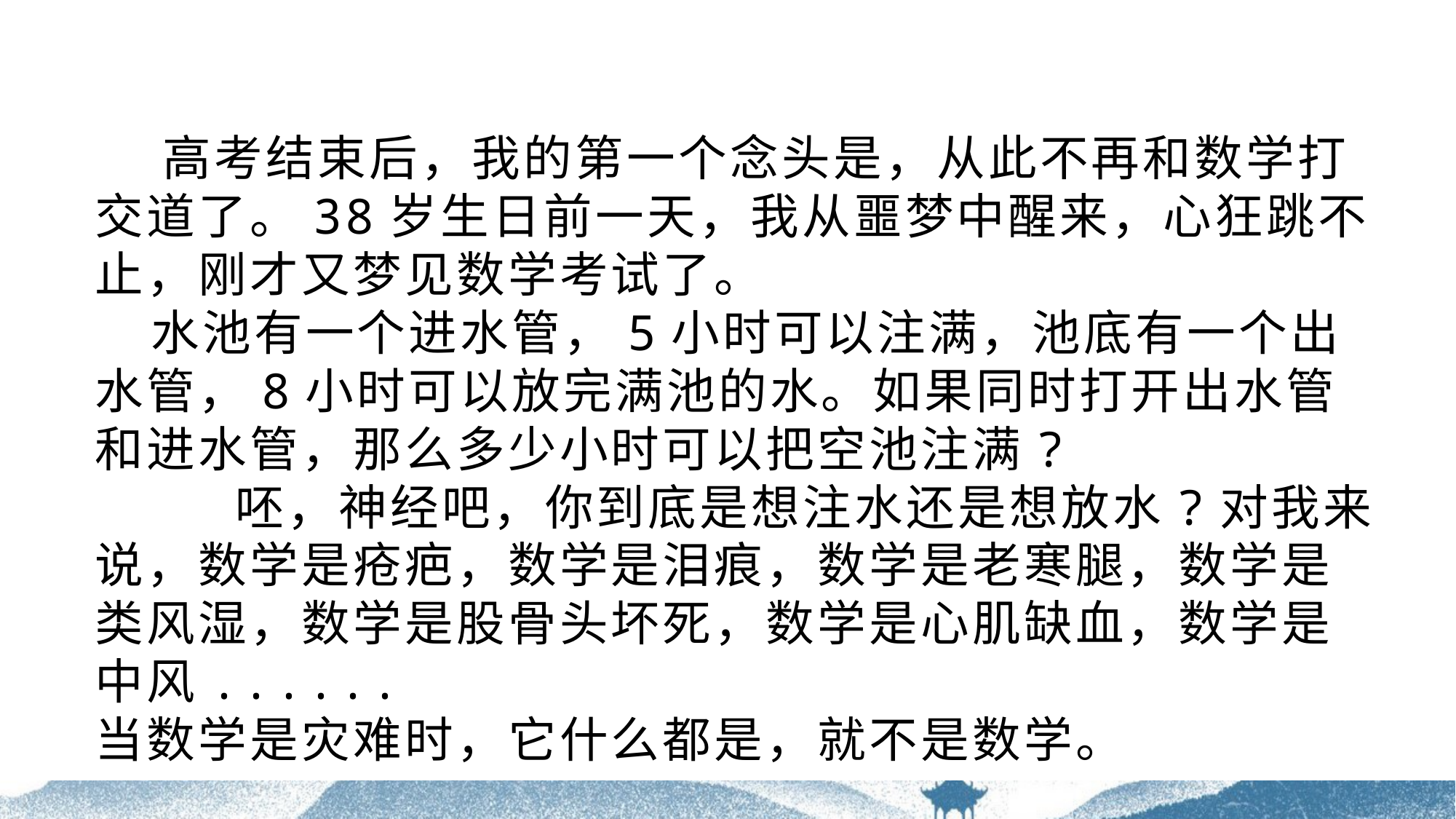

# 高考结束后，我的第一个念头是，从此不再和数学打交道了。38岁生日前一天，我从噩梦中醒来，心狂跳不止，刚才又梦见数学考试了。 水池有一个进水管，5小时可以注满，池底有一个出水管，8小时可以放完满池的水。如果同时打开出水管和进水管，那么多少小时可以把空池注满? 呸，神经吧，你到底是想注水还是想放水?对我来说，数学是疮疤，数学是泪痕，数学是老寒腿，数学是类风湿，数学是股骨头坏死，数学是心肌缺血，数学是中风...... 当数学是灾难时，它什么都是，就不是数学。